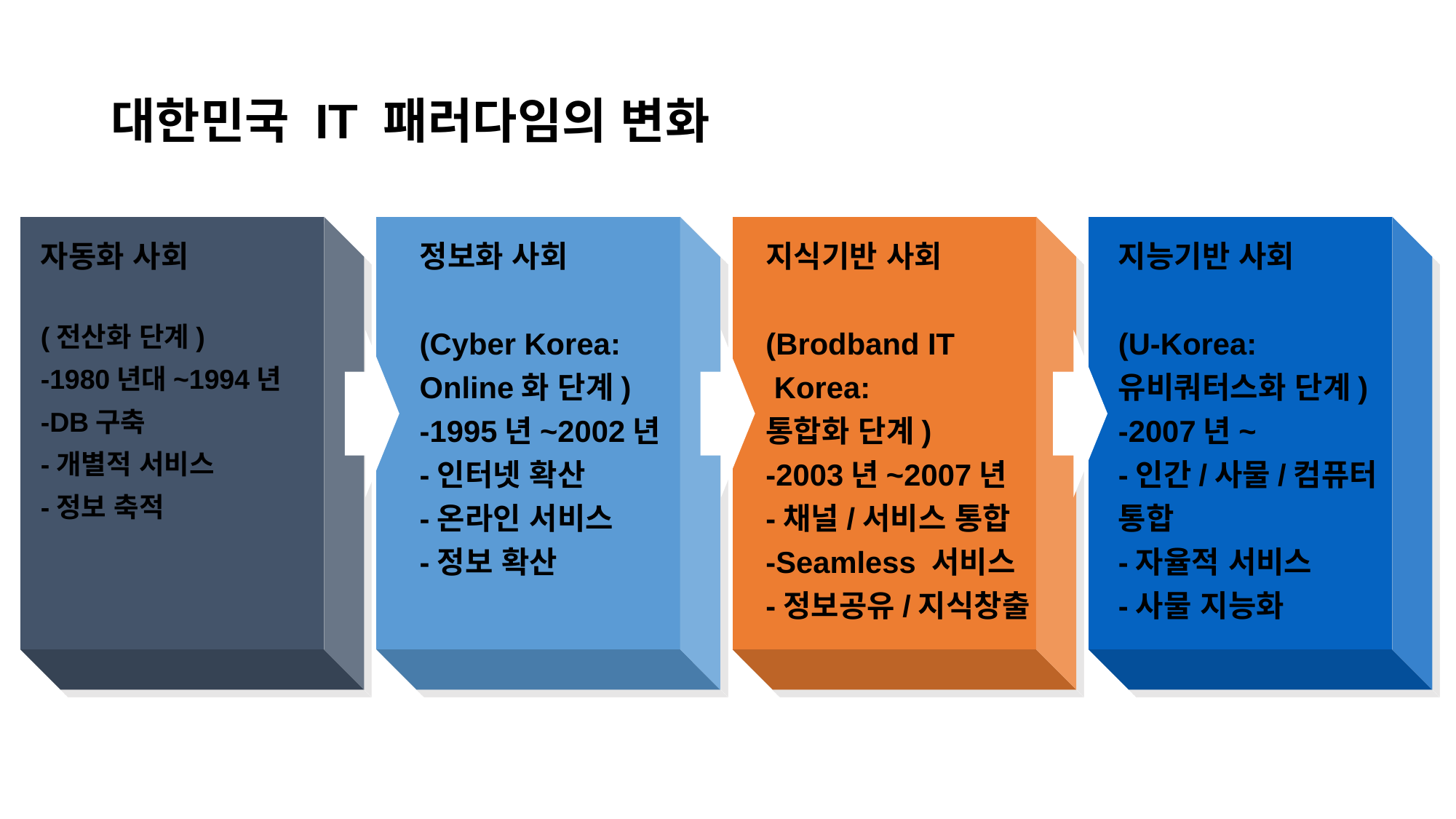

# 대한민국 IT 패러다임의 변화
자동화 사회

(전산화 단계)
-1980년대~1994년
-DB구축
-개별적 서비스
-정보 축적
정보화 사회

(Cyber Korea:
Online화 단계)
-1995년~2002년
-인터넷 확산
-온라인 서비스
-정보 확산
지식기반 사회

(Brodband IT
 Korea:
통합화 단계)
-2003년~2007년
-채널/서비스 통합
-Seamless 서비스
-정보공유/지식창출
지능기반 사회

(U-Korea:
유비쿼터스화 단계)
-2007년~
-인간/사물/컴퓨터 통합
-자율적 서비스
-사물 지능화